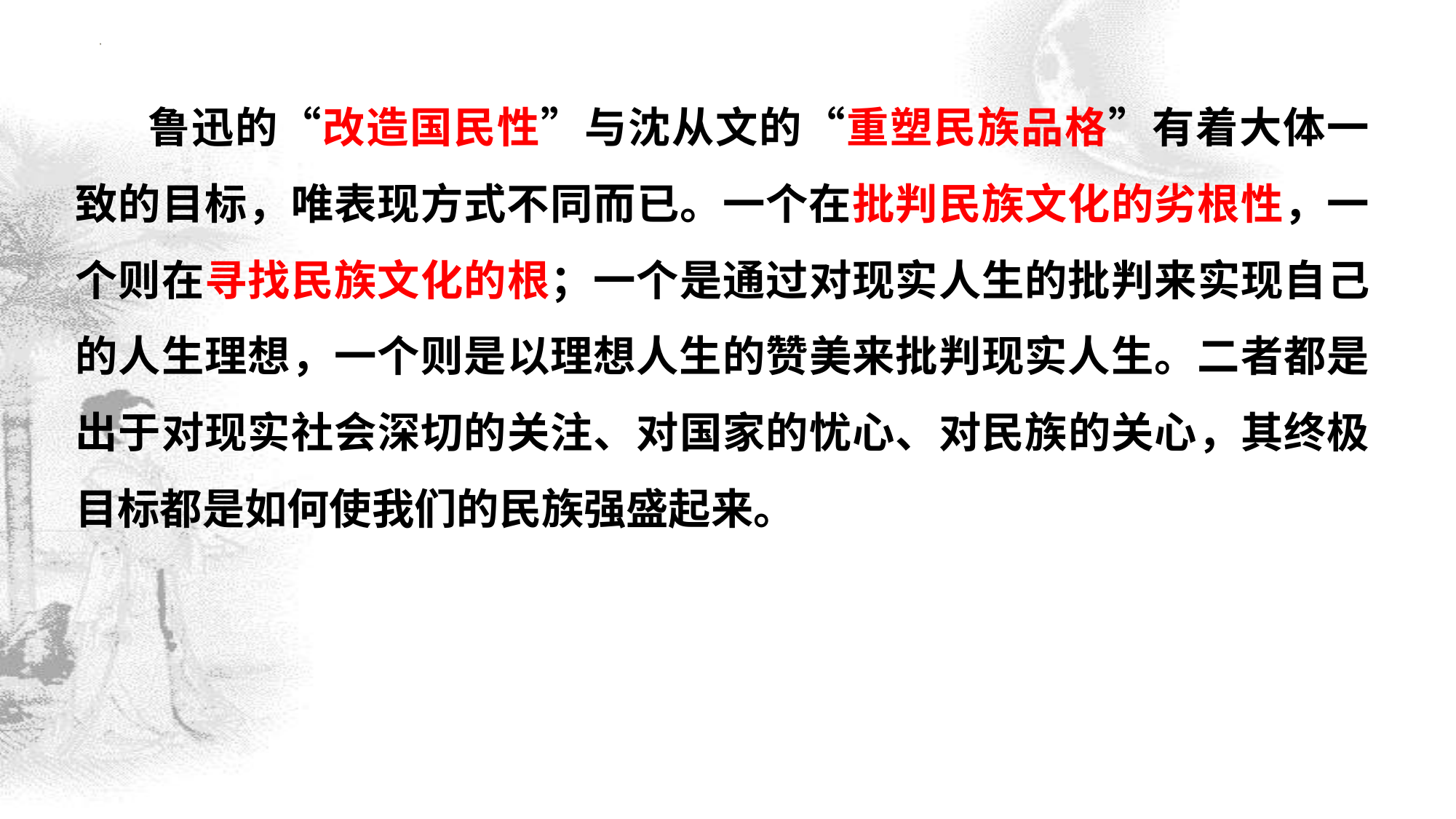

鲁迅的“改造国民性”与沈从文的“重塑民族品格”有着大体一致的目标，唯表现方式不同而已。一个在批判民族文化的劣根性，一个则在寻找民族文化的根；一个是通过对现实人生的批判来实现自己的人生理想，一个则是以理想人生的赞美来批判现实人生。二者都是出于对现实社会深切的关注、对国家的忧心、对民族的关心，其终极目标都是如何使我们的民族强盛起来。